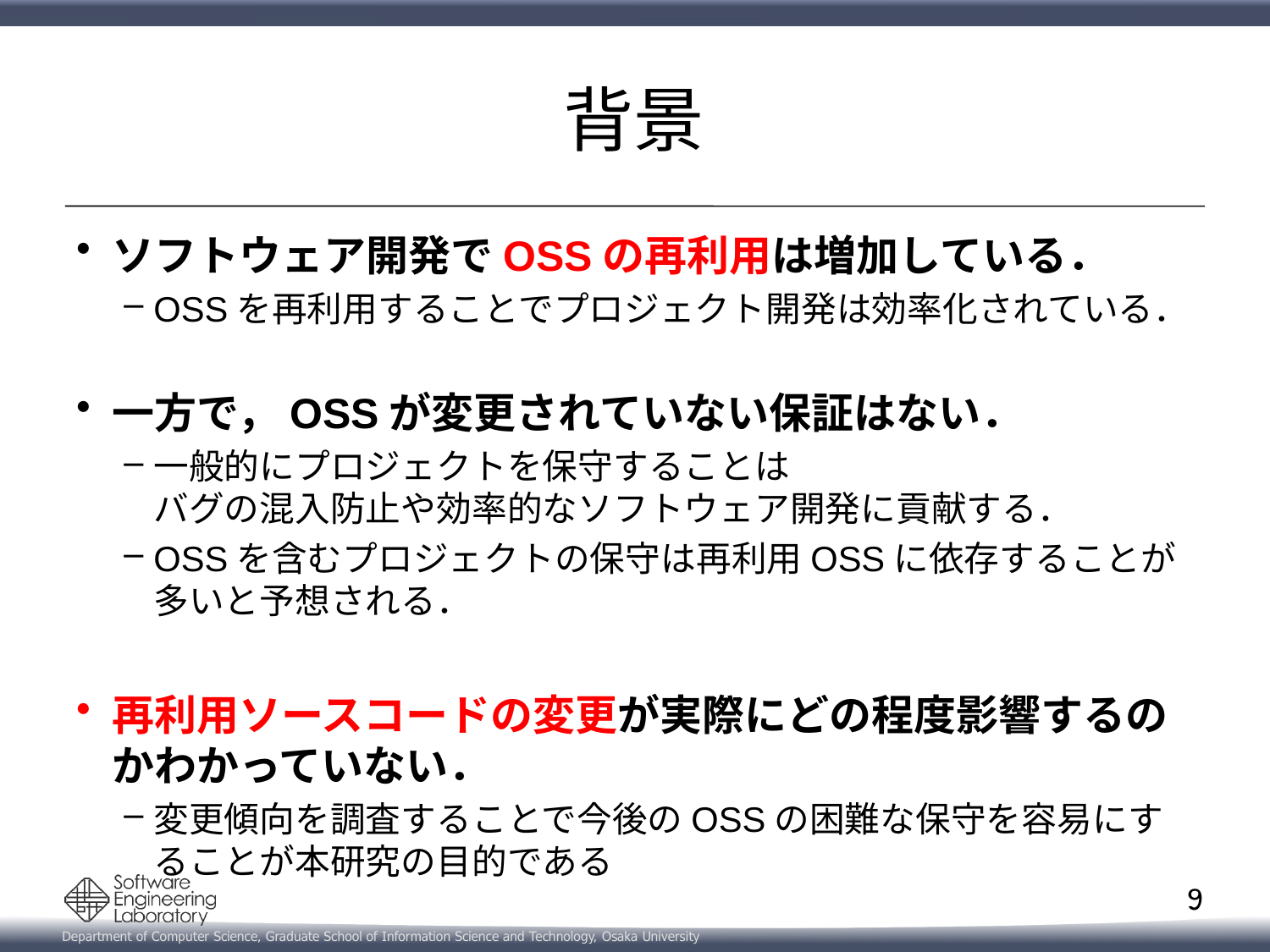

# 背景
ソフトウェア開発でOSSの再利用は増加している．
OSSを再利用することでプロジェクト開発は効率化されている．

一方で，OSSが変更されていない保証はない．
一般的にプロジェクトを保守することは
バグの混入防止や効率的なソフトウェア開発に貢献する．
OSSを含むプロジェクトの保守は再利用OSSに依存することが
多いと予想される．

再利用ソースコードの変更が実際にどの程度影響するのかわかっていない．
変更傾向を調査することで今後のOSSの困難な保守を容易にすることが本研究の目的である

9